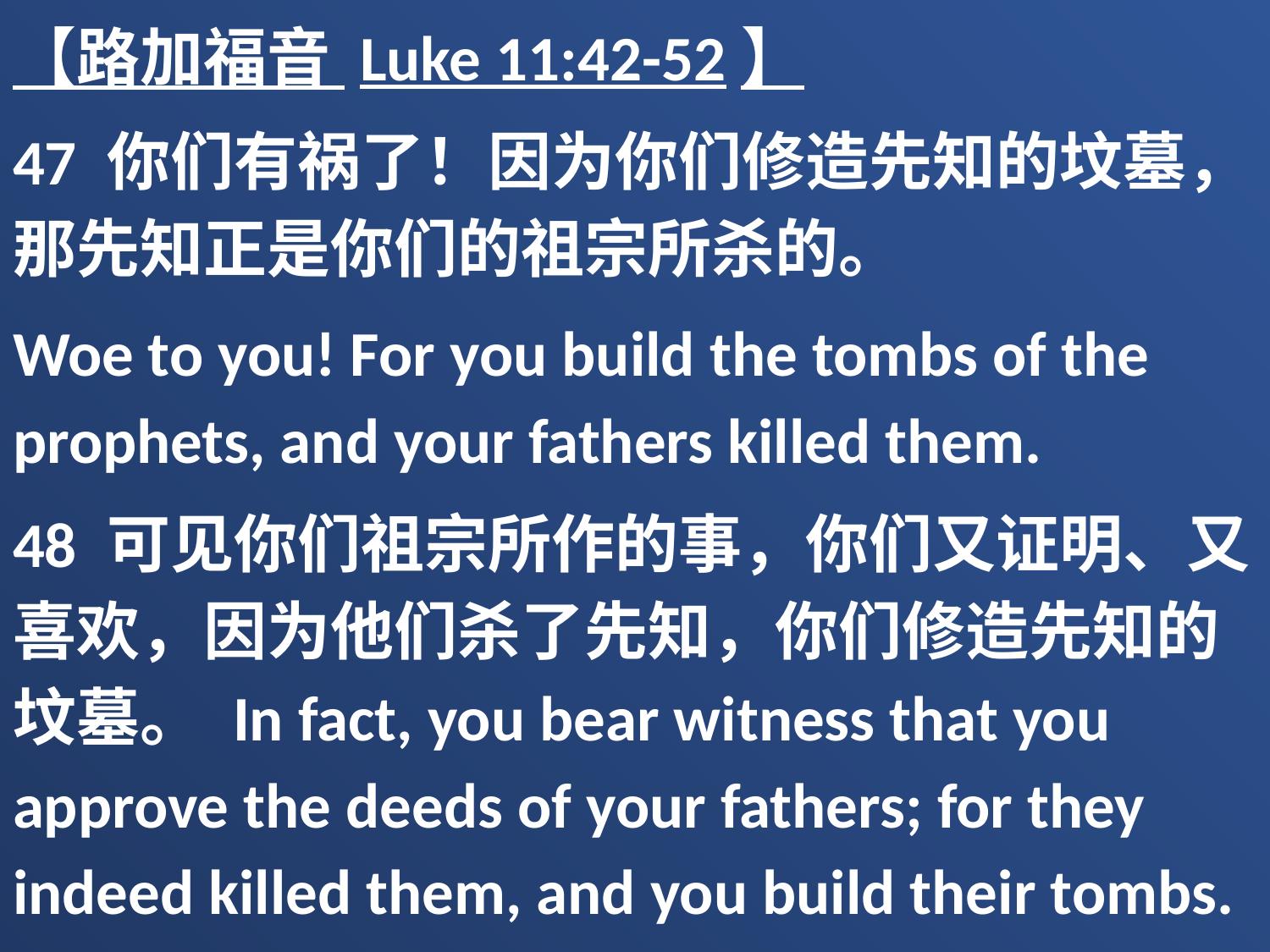

【路加福音 Luke 11:42-52】
47 你们有祸了！因为你们修造先知的坟墓，那先知正是你们的祖宗所杀的。
Woe to you! For you build the tombs of the prophets, and your fathers killed them.
48 可见你们祖宗所作的事，你们又证明、又喜欢，因为他们杀了先知，你们修造先知的坟墓。 In fact, you bear witness that you approve the deeds of your fathers; for they indeed killed them, and you build their tombs.